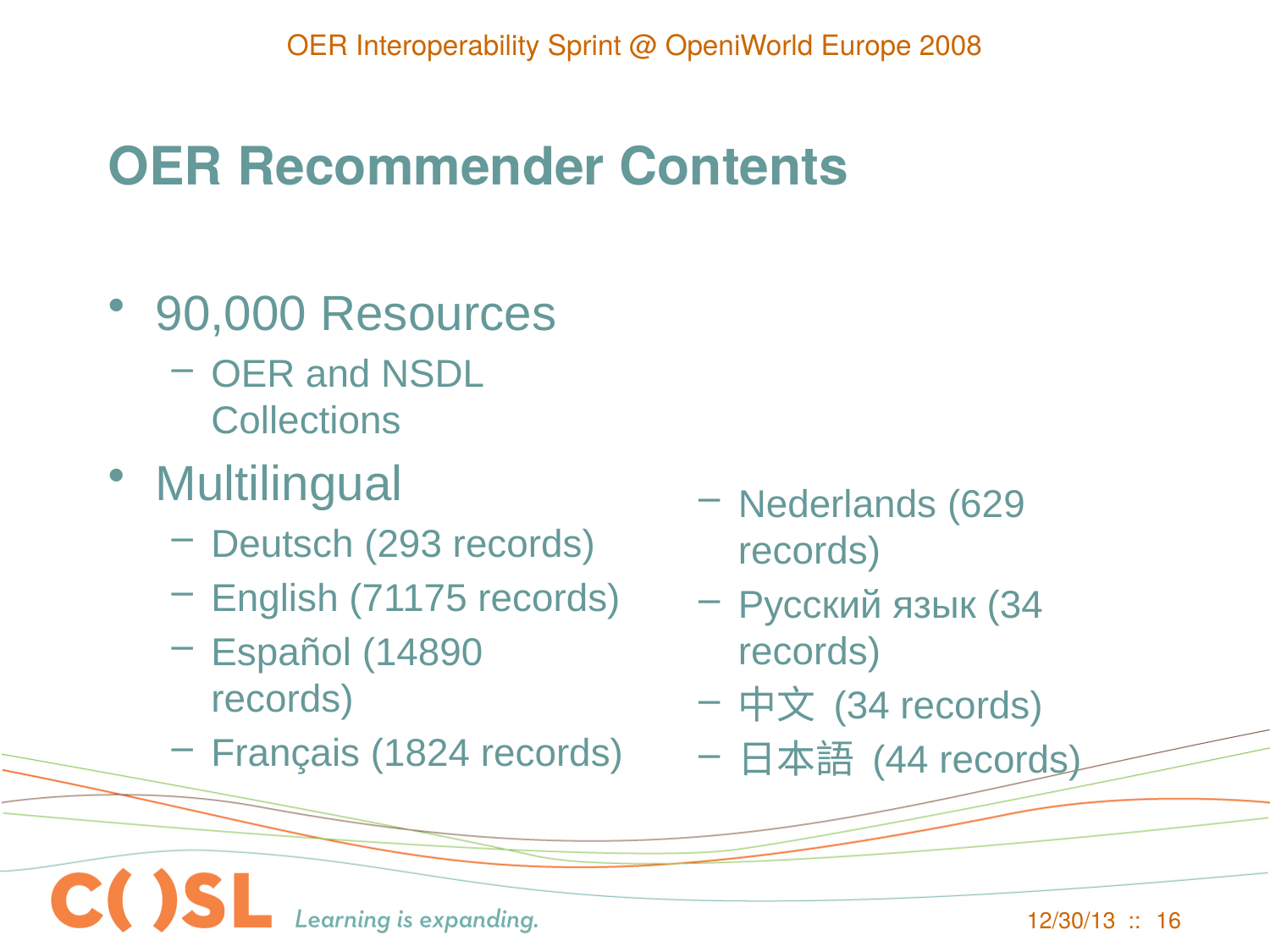

OER Interoperability Sprint @ OpeniWorld Europe 2008
# OER Recommender Contents
90,000 Resources
OER and NSDL Collections
Multilingual
Deutsch (293 records)
English (71175 records)
Español (14890 records)
Français (1824 records)

Nederlands (629 records)
Русский язык (34 records)
中文 (34 records)
日本語 (44 records)
12/30/13  ::
16